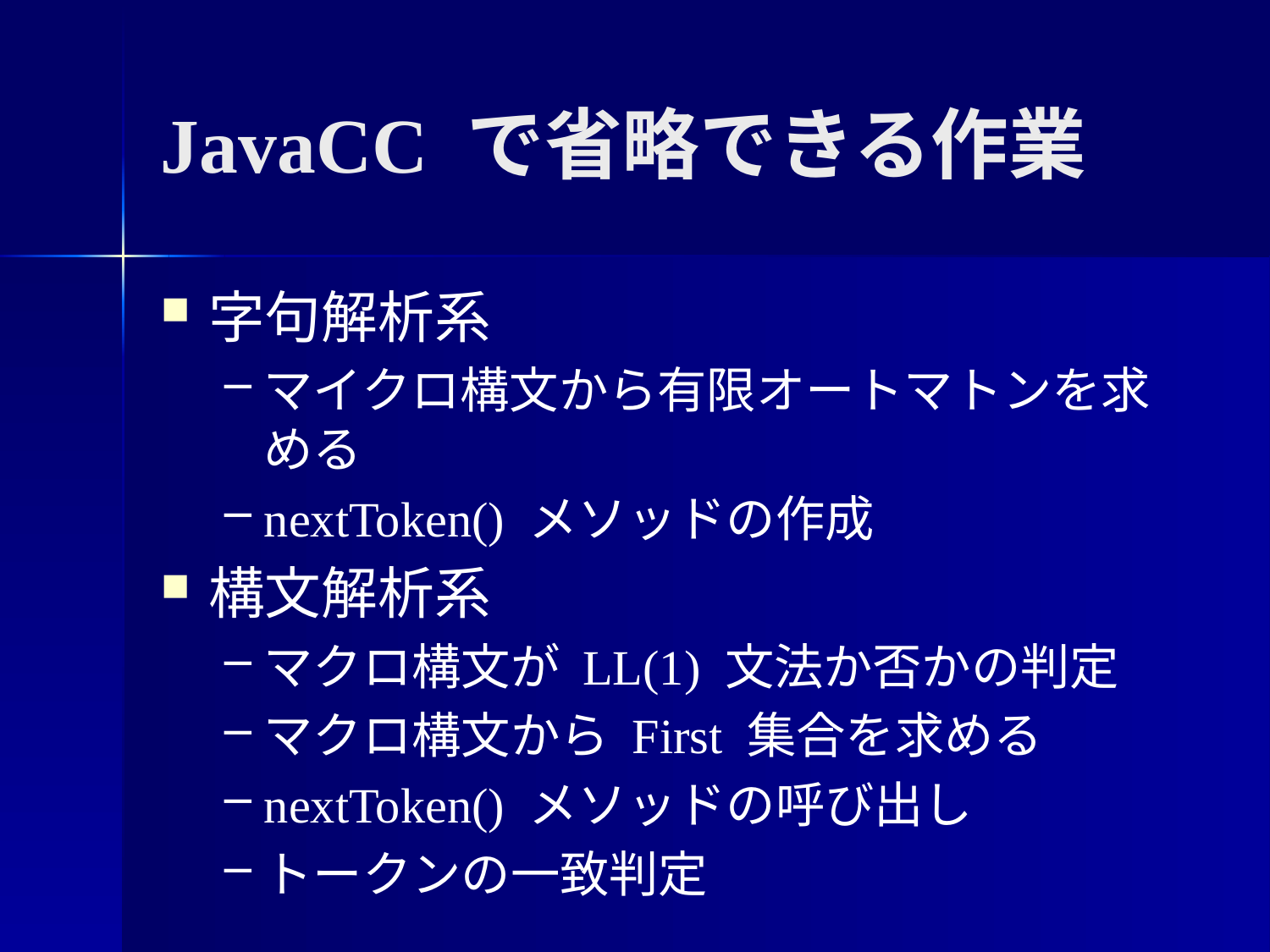

JavaCC で省略できる作業
字句解析系
マイクロ構文から有限オートマトンを求める
nextToken() メソッドの作成
構文解析系
マクロ構文が LL(1) 文法か否かの判定
マクロ構文から First 集合を求める
nextToken() メソッドの呼び出し
トークンの一致判定